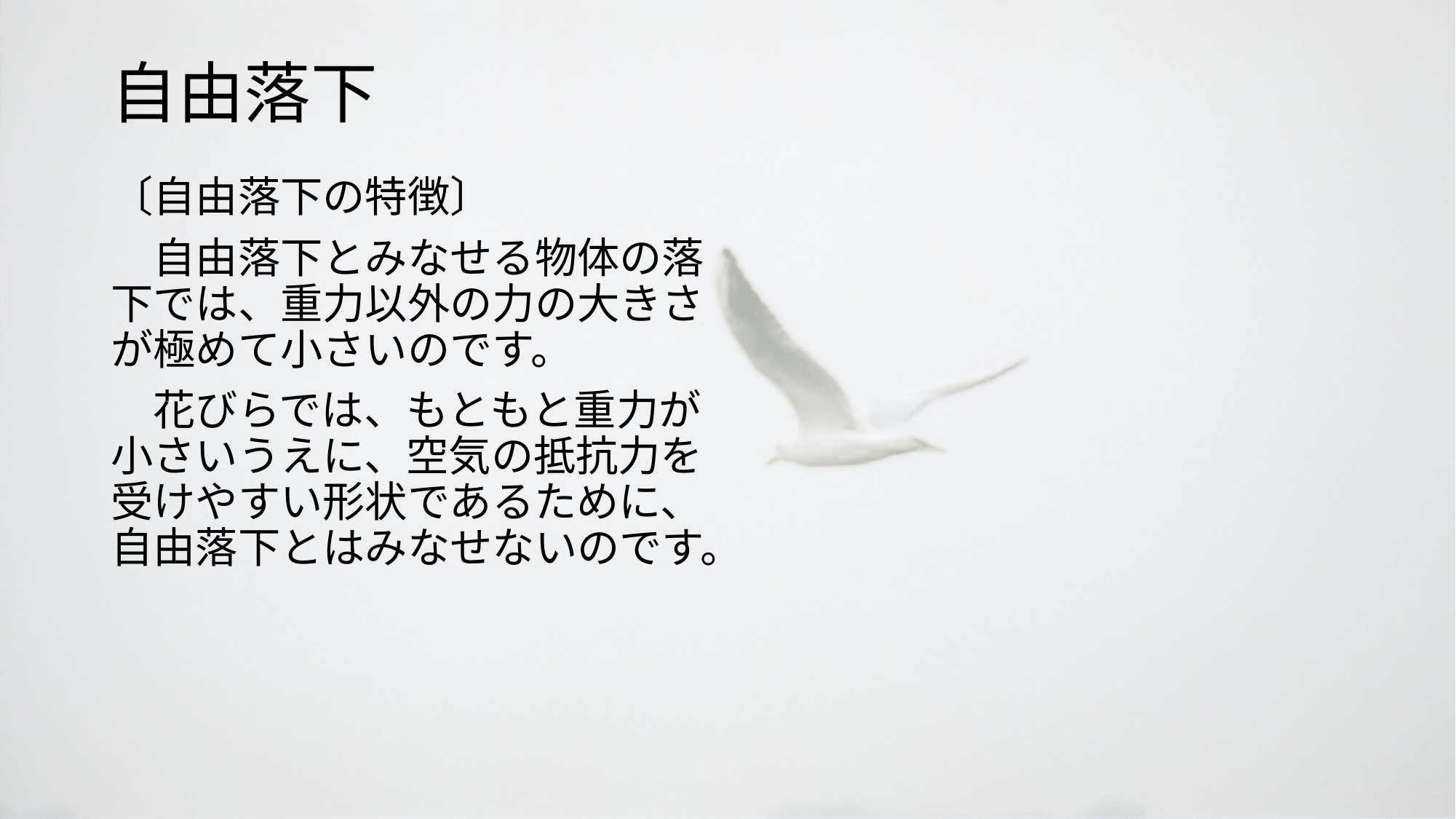

# 自由落下
〔自由落下の特徴〕
　自由落下とみなせる物体の落下では、重力以外の力の大きさが極めて小さいのです。
　花びらでは、もともと重力が小さいうえに、空気の抵抗力を受けやすい形状であるために、自由落下とはみなせないのです。